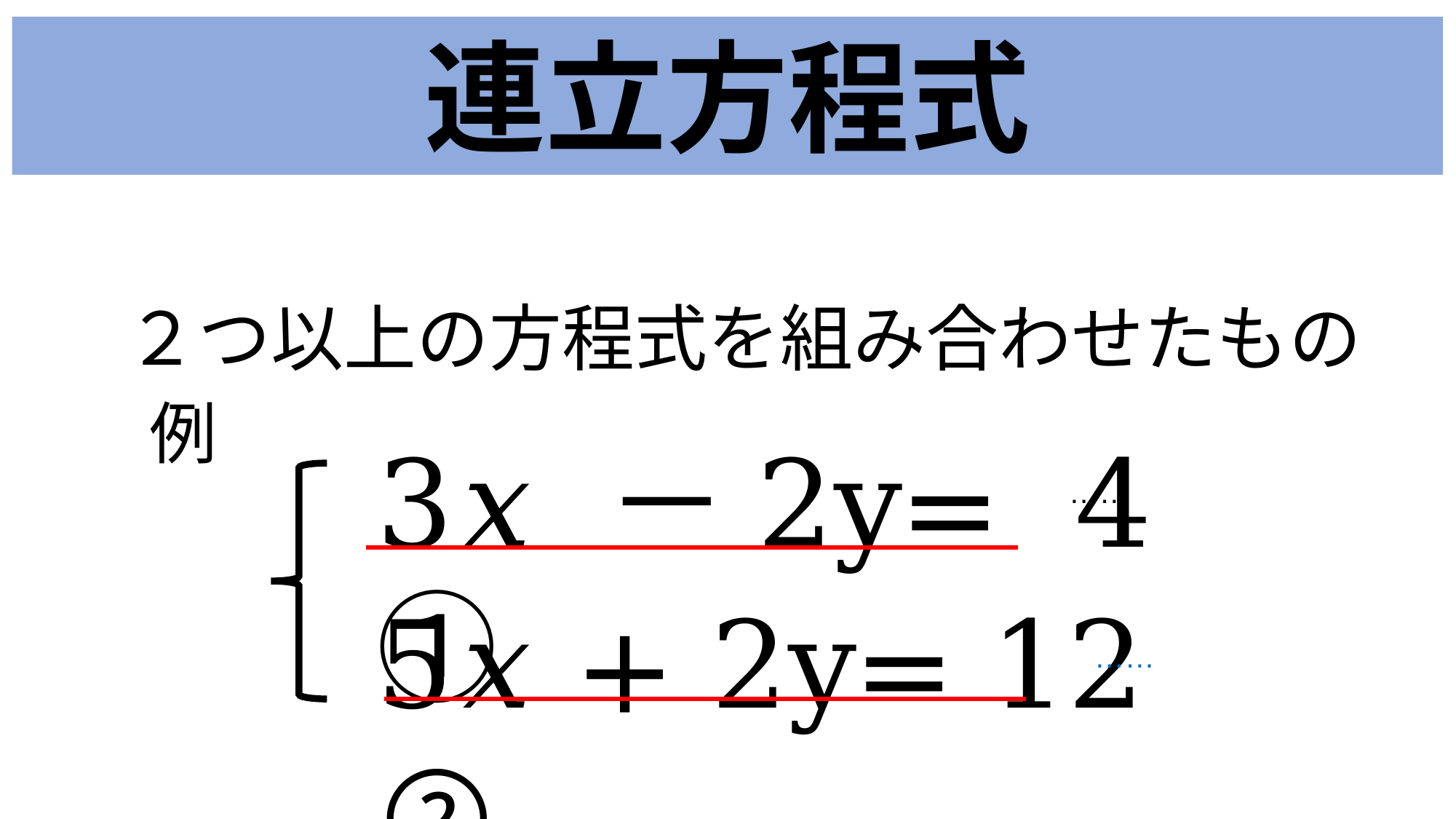

# 連立方程式
２つ以上の方程式を組み合わせたもの
例
3𝑥 －2y=  4 　①
5𝑥 + 2y= 12    ②

……
……